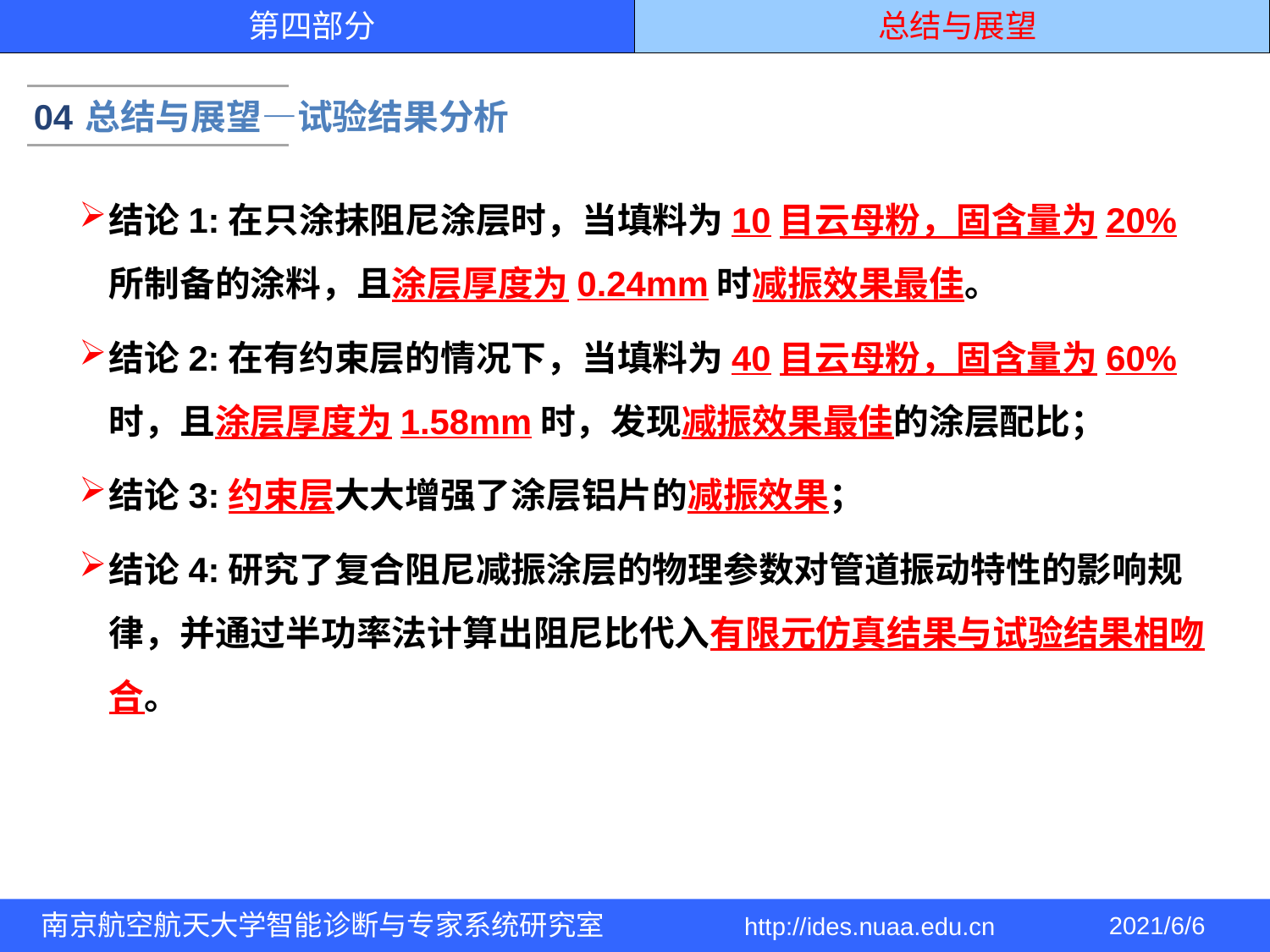

第四部分
总结与展望
04
总结与展望—试验结果分析
结论1:在只涂抹阻尼涂层时，当填料为10目云母粉，固含量为20%所制备的涂料，且涂层厚度为0.24mm时减振效果最佳。
结论2:在有约束层的情况下，当填料为40目云母粉，固含量为60%时，且涂层厚度为1.58mm时，发现减振效果最佳的涂层配比；
结论3:约束层大大增强了涂层铝片的减振效果；
结论4:研究了复合阻尼减振涂层的物理参数对管道振动特性的影响规律，并通过半功率法计算出阻尼比代入有限元仿真结果与试验结果相吻合。
南京航空航天大学智能诊断与专家系统研究室                 http://ides.nuaa.edu.cn

2021/6/6